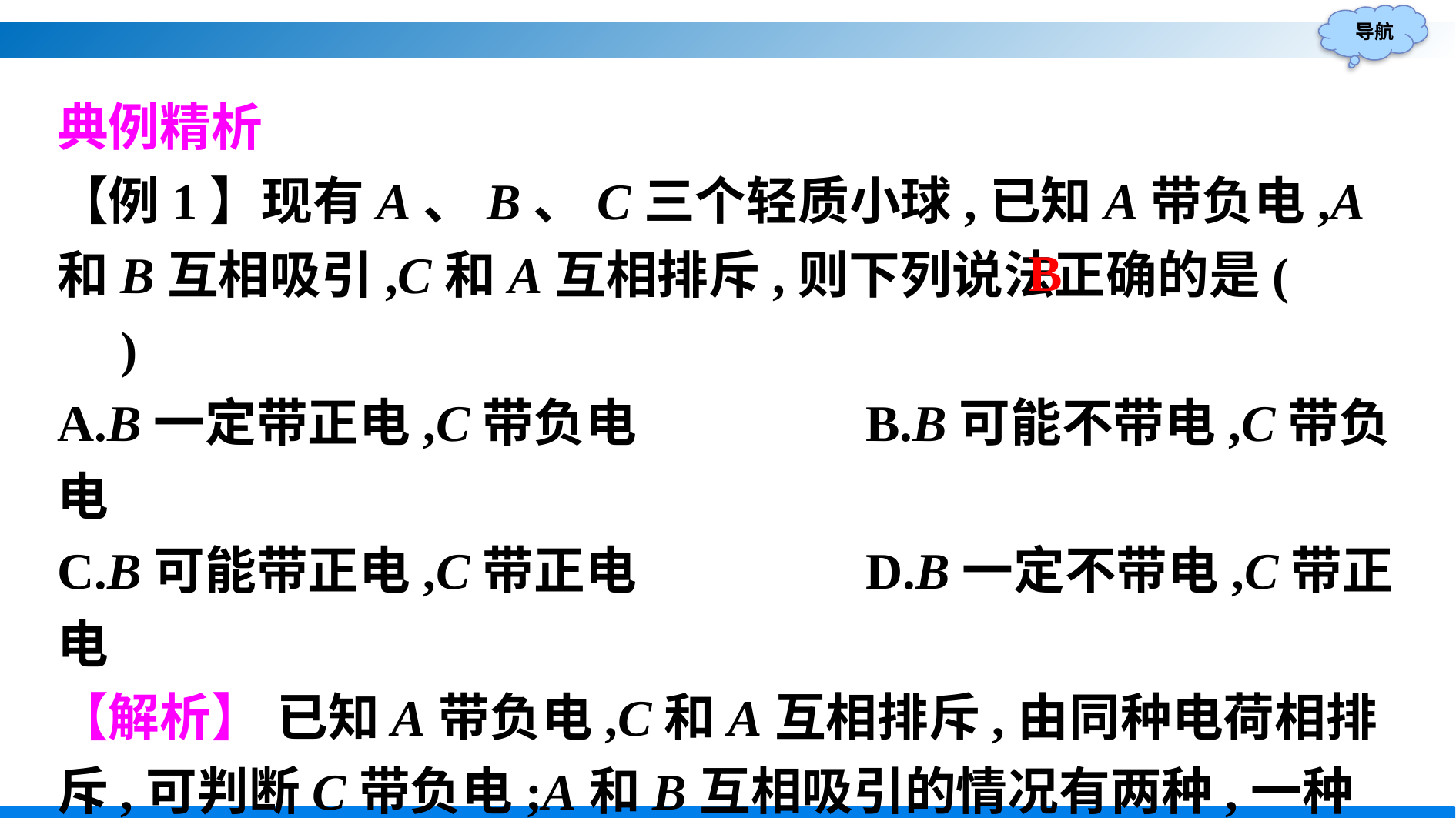

典例精析
【例1】现有A、B、C三个轻质小球,已知A带负电,A和B互相吸引,C和A互相排斥,则下列说法正确的是(　　)
A.B一定带正电,C带负电		B.B可能不带电,C带负电
C.B可能带正电,C带正电		D.B一定不带电,C带正电
【解析】 已知A带负电,C和A互相排斥,由同种电荷相排斥,可判断C带负电;A和B互相吸引的情况有两种,一种是异种电荷相互吸引判断B带正电,另一种是根据带电体吸引轻小物体的性质判断B不带电.所以只有B项符合.
B